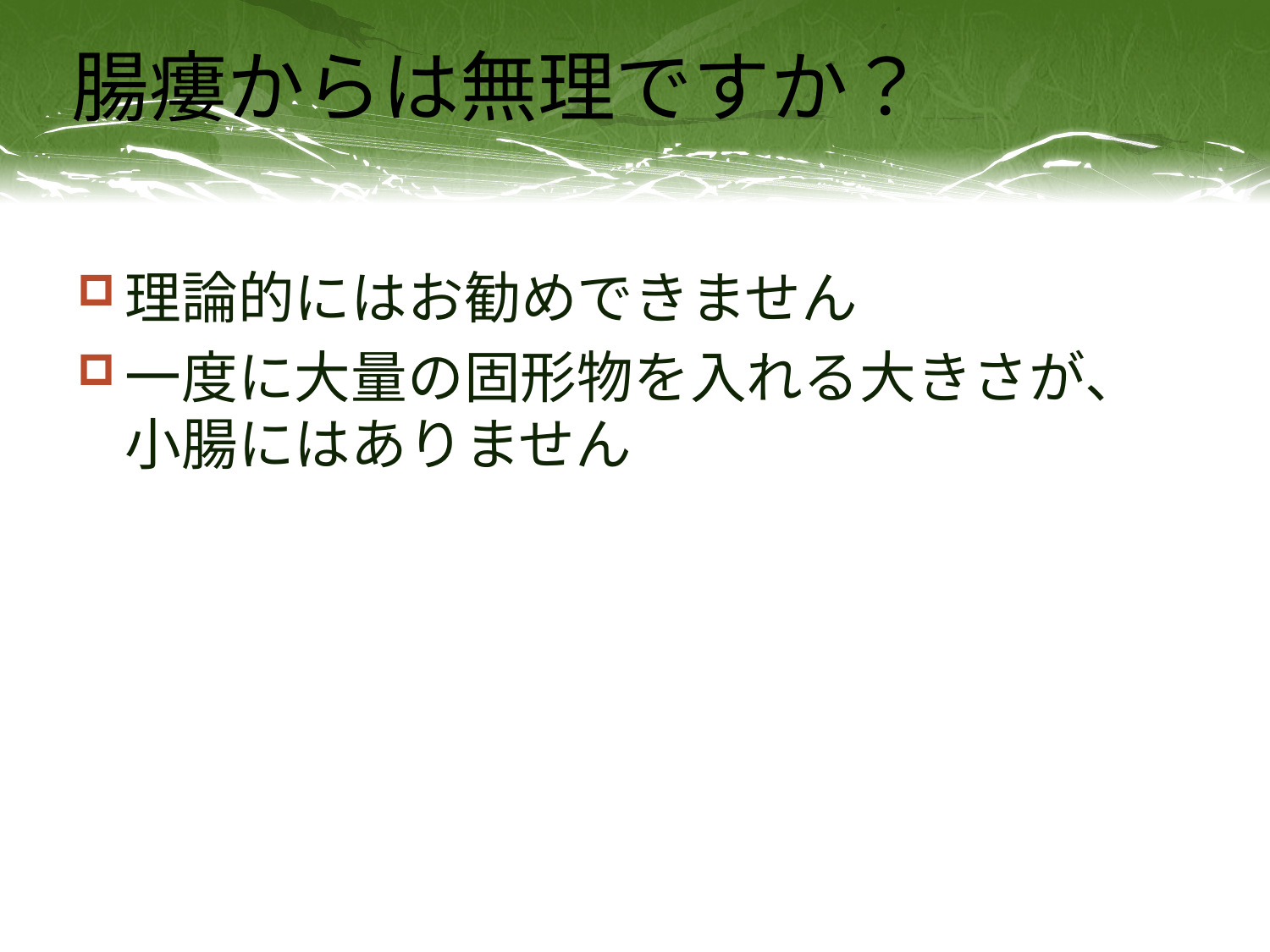

# 腸瘻からは無理ですか？
理論的にはお勧めできません
一度に大量の固形物を入れる大きさが、小腸にはありません